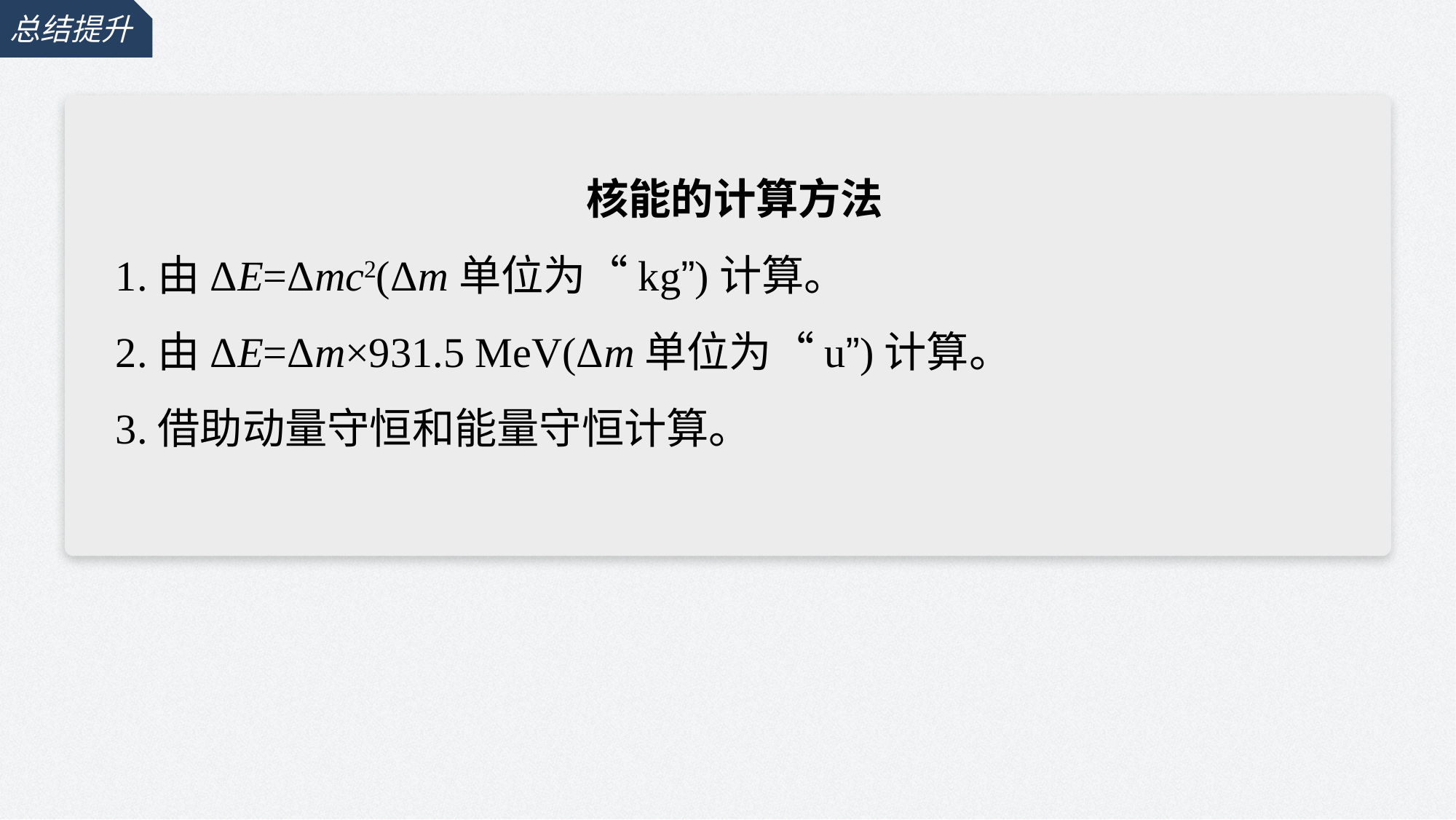

总结提升

核能的计算方法
1.由ΔE=Δmc2(Δm单位为“kg”)计算。
2.由ΔE=Δm×931.5 MeV(Δm单位为“u”)计算。
3.借助动量守恒和能量守恒计算。